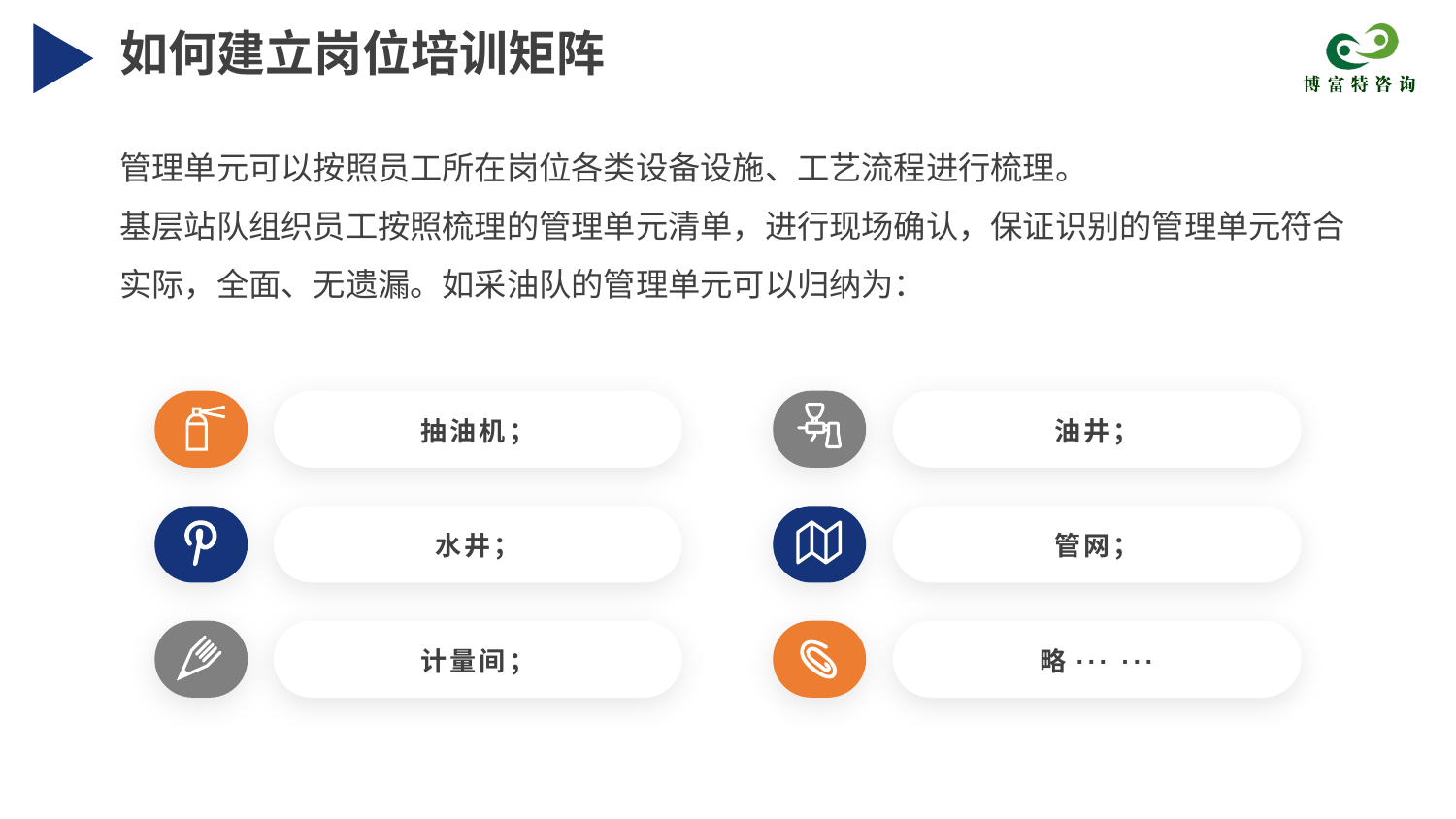

如何建立岗位培训矩阵
管理单元可以按照员工所在岗位各类设备设施、工艺流程进行梳理。
基层站队组织员工按照梳理的管理单元清单，进行现场确认，保证识别的管理单元符合实际，全面、无遗漏。如采油队的管理单元可以归纳为：

抽油机；
油井；

水井；
管网；

计量间；
略··· ···